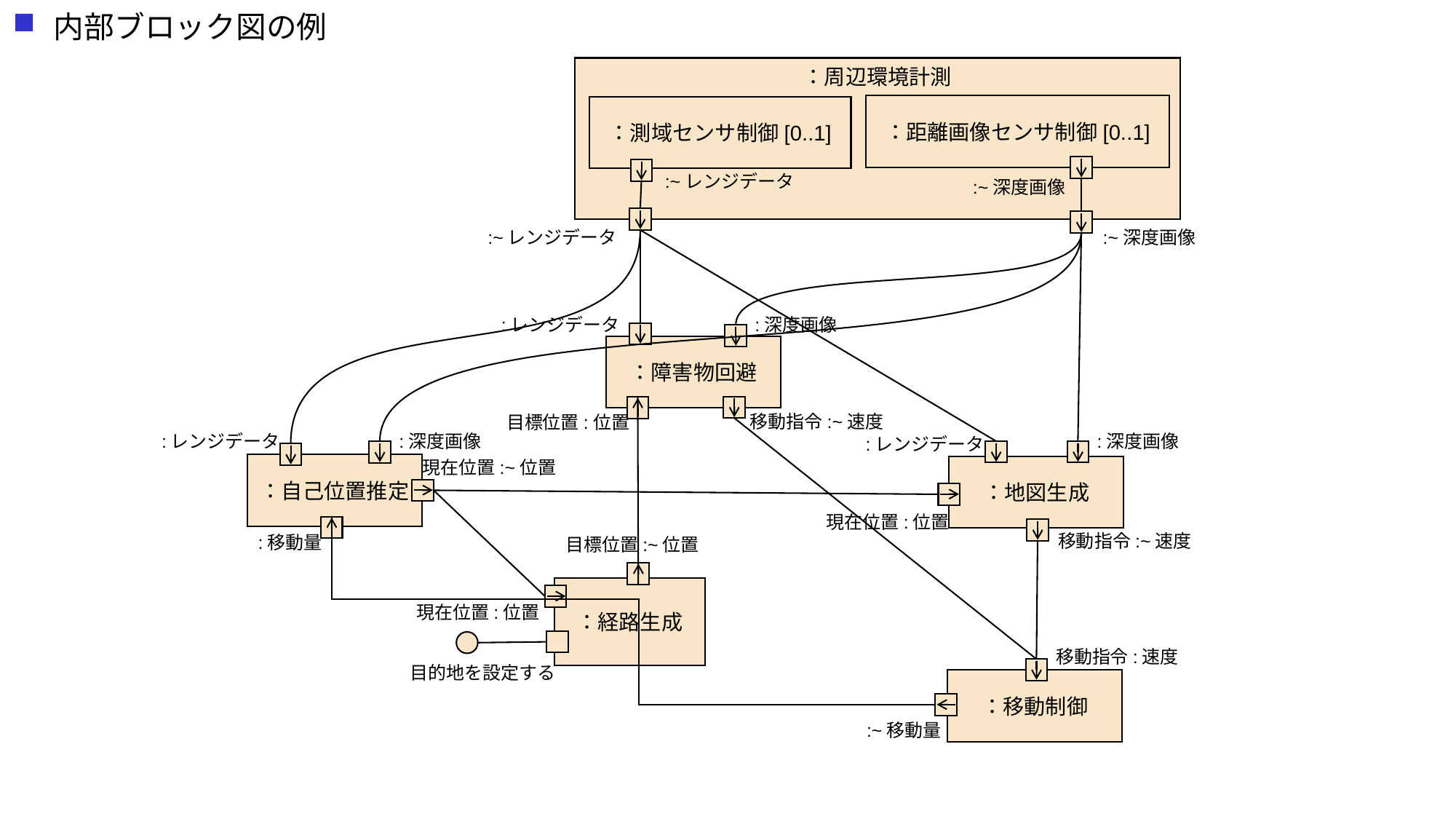

内部ブロック図の例
：周辺環境計測
：距離画像センサ制御[0..1]
：測域センサ制御[0..1]

:~レンジデータ
:~深度画像

:~深度画像
:~レンジデータ
:深度画像
:レンジデータ

：障害物回避

移動指令:~速度
目標位置:位置
:深度画像
:深度画像
:レンジデータ
:レンジデータ

現在位置:~位置
：自己位置推定
：地図生成

現在位置:位置

移動指令:~速度
:移動量
目標位置:~位置

：経路生成

現在位置:位置

移動指令:速度
目的地を設定する

：移動制御

:~移動量